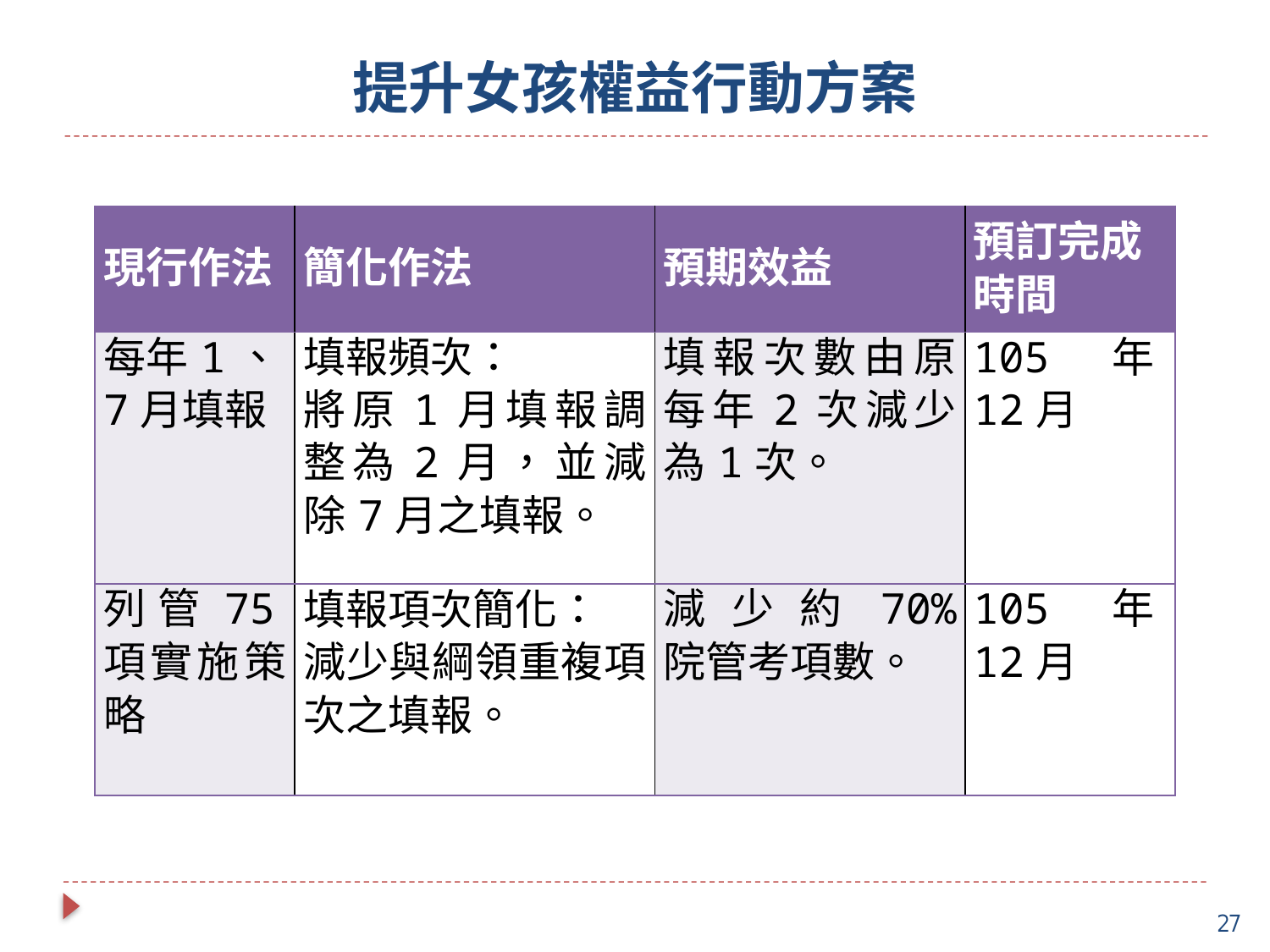

# 提升女孩權益行動方案
| 現行作法 | 簡化作法 | 預期效益 | 預訂完成時間 |
| --- | --- | --- | --- |
| 每年1、7月填報 | 填報頻次： 將原1月填報調整為2月，並減除7月之填報。 | 填報次數由原每年2次減少為1次。 | 105年12月 |
| 列管75項實施策略 | 填報項次簡化： 減少與綱領重複項次之填報。 | 減少約70% 院管考項數。 | 105年12月 |
27